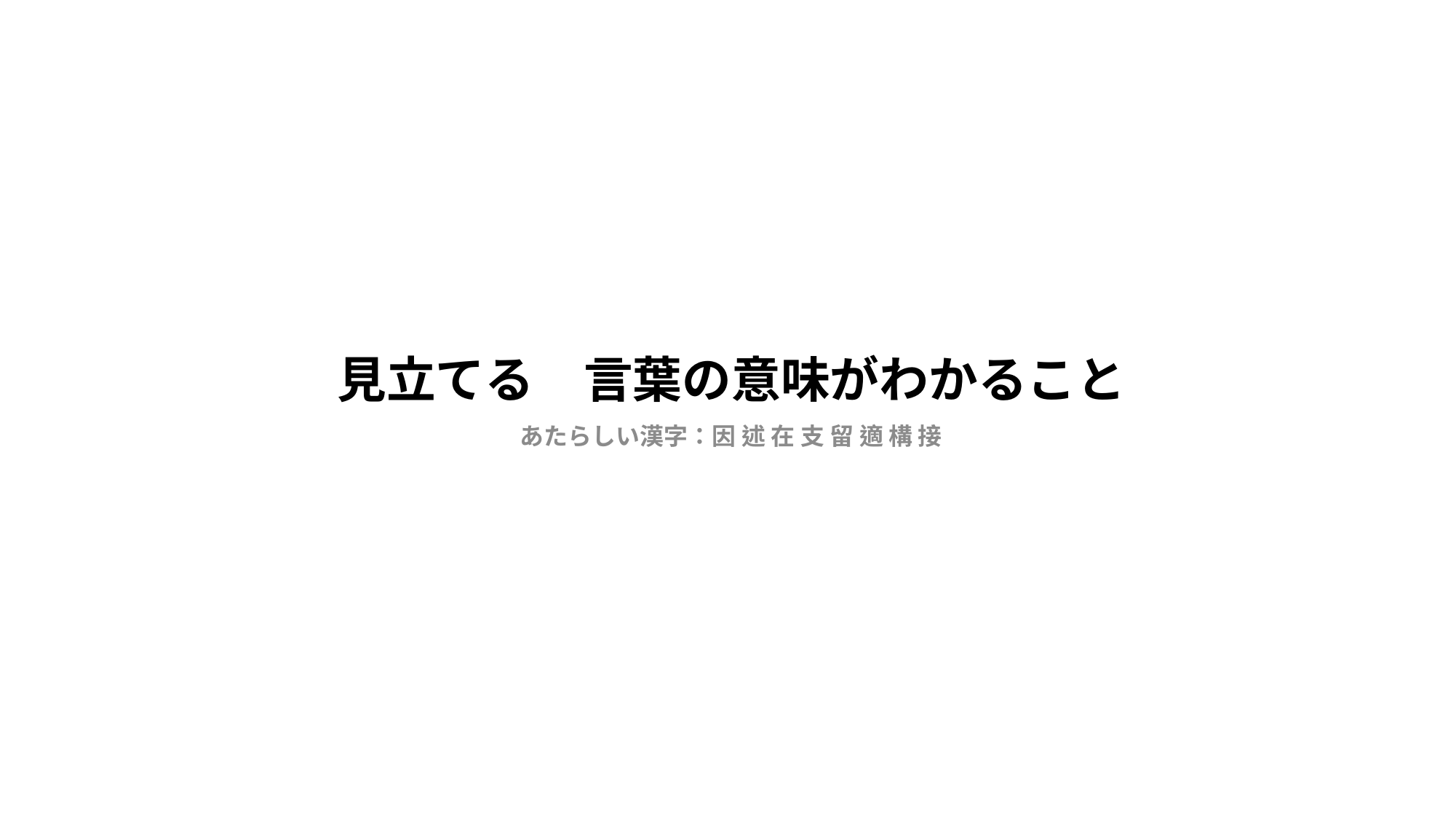

# 見立てる　言葉の意味がわかること
あたらしい漢字：因 述 在 支 留 適 構 接